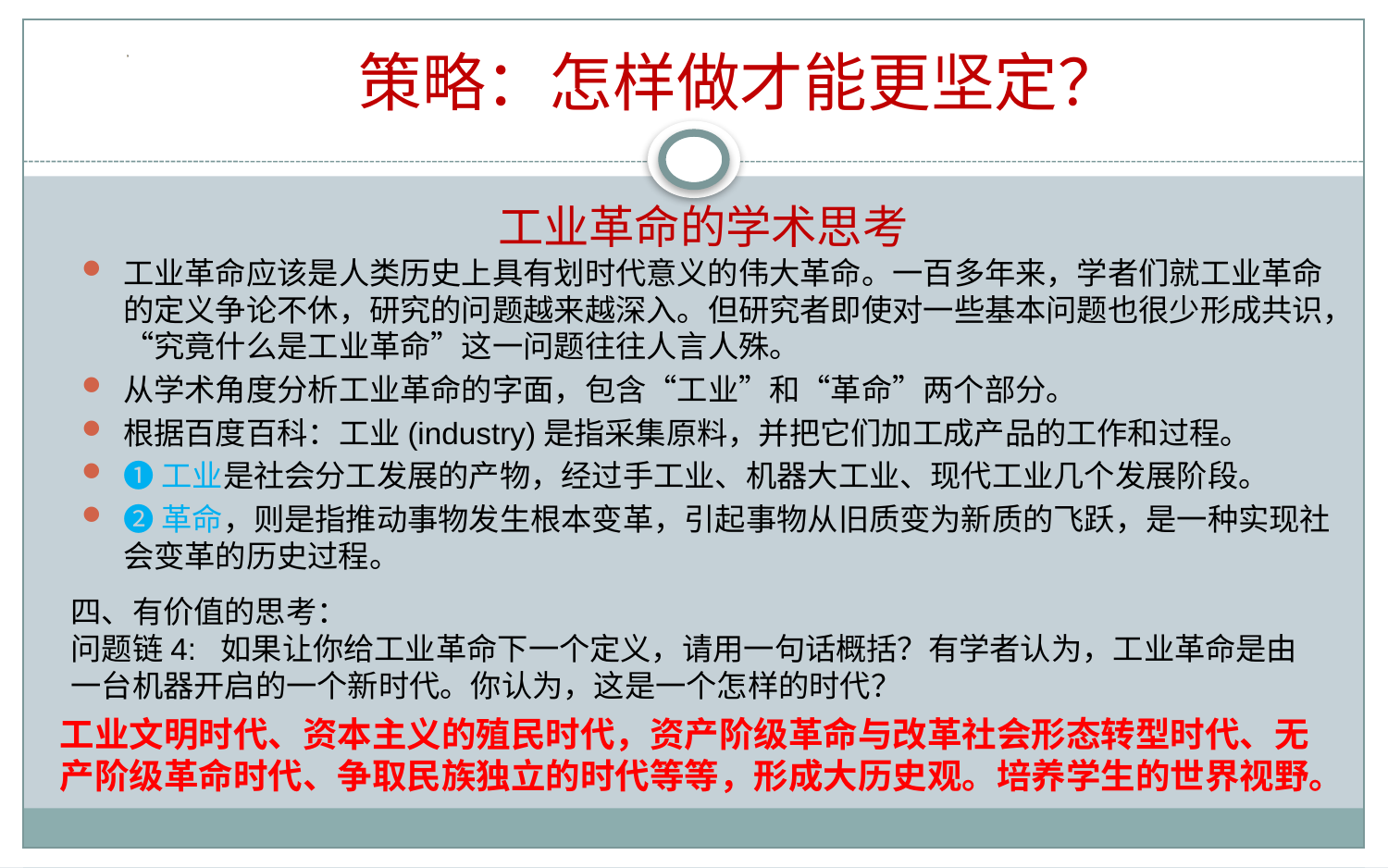

策略：怎样做才能更坚定？
    工业革命的学术思考
工业革命应该是人类历史上具有划时代意义的伟大革命。一百多年来，学者们就工业革命的定义争论不休，研究的问题越来越深入。但研究者即使对一些基本问题也很少形成共识，“究竟什么是工业革命”这一问题往往人言人殊。
从学术角度分析工业革命的字面，包含“工业”和“革命”两个部分。
根据百度百科：工业(industry)是指采集原料，并把它们加工成产品的工作和过程。
❶工业是社会分工发展的产物，经过手工业、机器大工业、现代工业几个发展阶段。
❷革命，则是指推动事物发生根本变革，引起事物从旧质变为新质的飞跃，是一种实现社会变革的历史过程。
四、有价值的思考：
问题链4:  如果让你给工业革命下一个定义，请用一句话概括？有学者认为，工业革命是由一台机器开启的一个新时代。你认为，这是一个怎样的时代？
工业文明时代、资本主义的殖民时代，资产阶级革命与改革社会形态转型时代、无产阶级革命时代、争取民族独立的时代等等，形成大历史观。培养学生的世界视野。